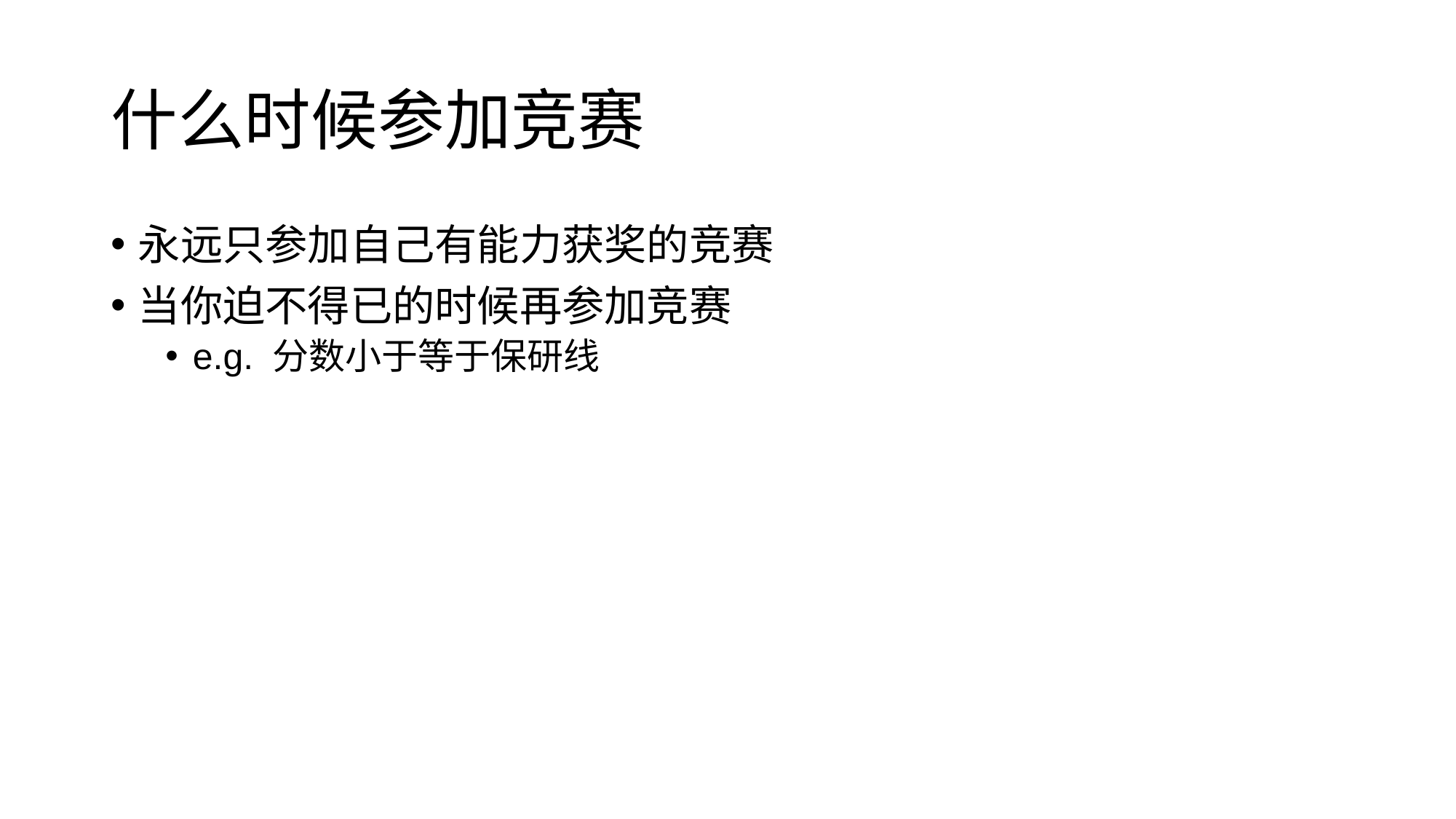

# 什么时候参加竞赛
永远只参加自己有能力获奖的竞赛
当你迫不得已的时候再参加竞赛
e.g. 分数小于等于保研线